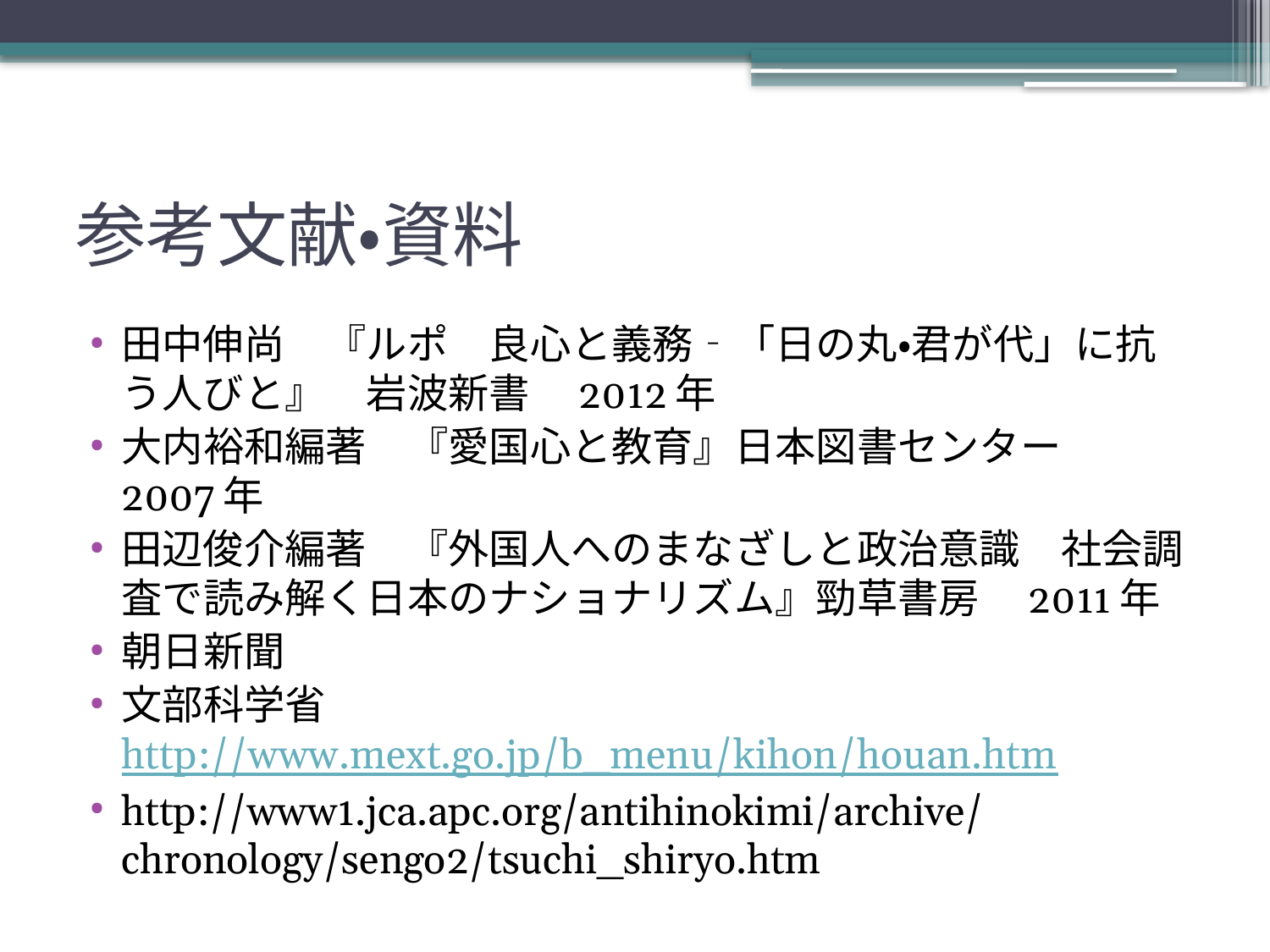

# 参考文献・資料
田中伸尚　『ルポ　良心と義務‐「日の丸・君が代」に抗う人びと』　岩波新書　2012年
大内裕和編著　『愛国心と教育』日本図書センター　2007年
田辺俊介編著　『外国人へのまなざしと政治意識　社会調査で読み解く日本のナショナリズム』勁草書房　2011年
朝日新聞
文部科学省http://www.mext.go.jp/b_menu/kihon/houan.htm
http://www1.jca.apc.org/antihinokimi/archive/chronology/sengo2/tsuchi_shiryo.htm